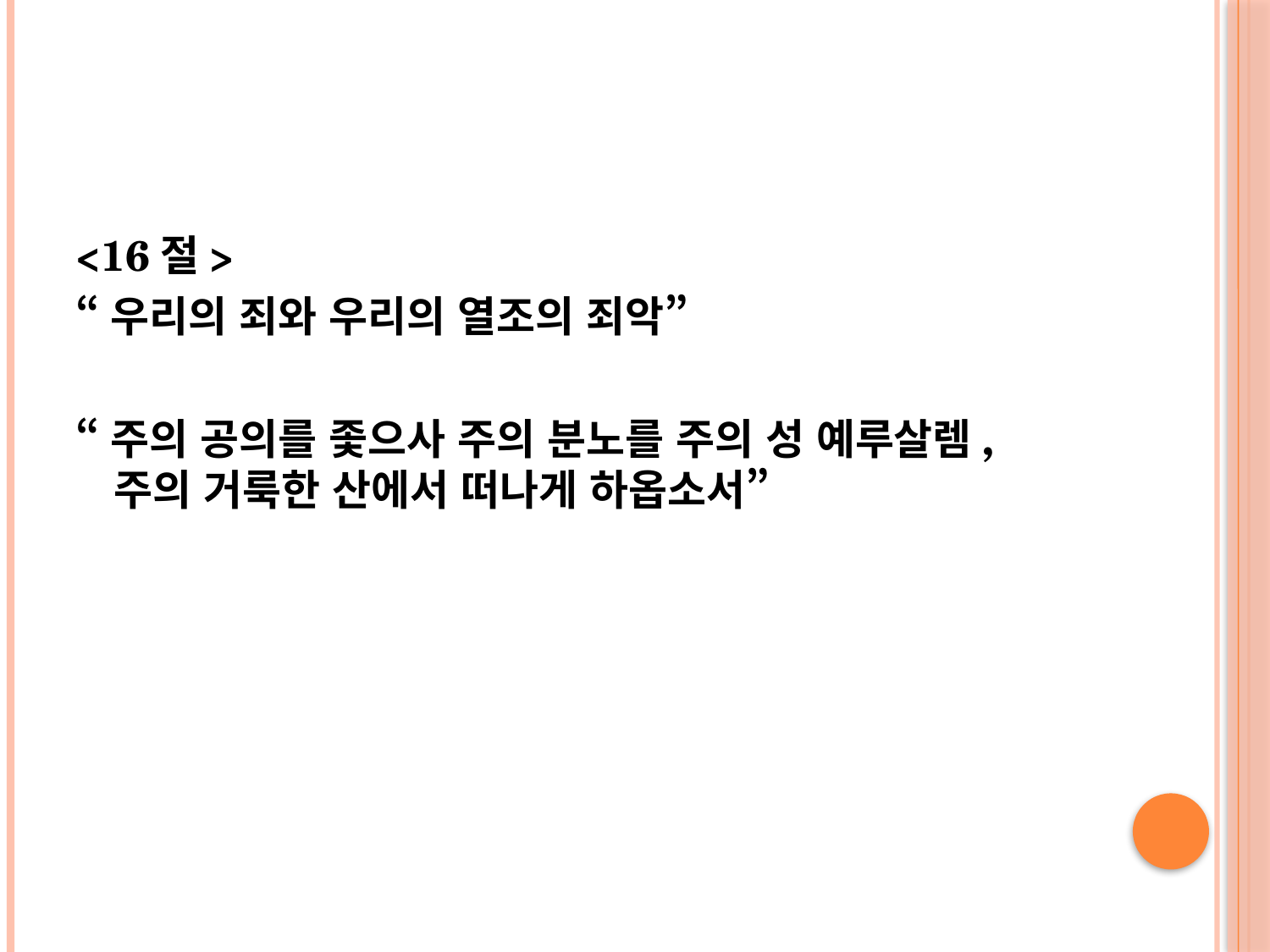

#
<16절>
“우리의 죄와 우리의 열조의 죄악”

“주의 공의를 좇으사 주의 분노를 주의 성 예루살렘, 주의 거룩한 산에서 떠나게 하옵소서”